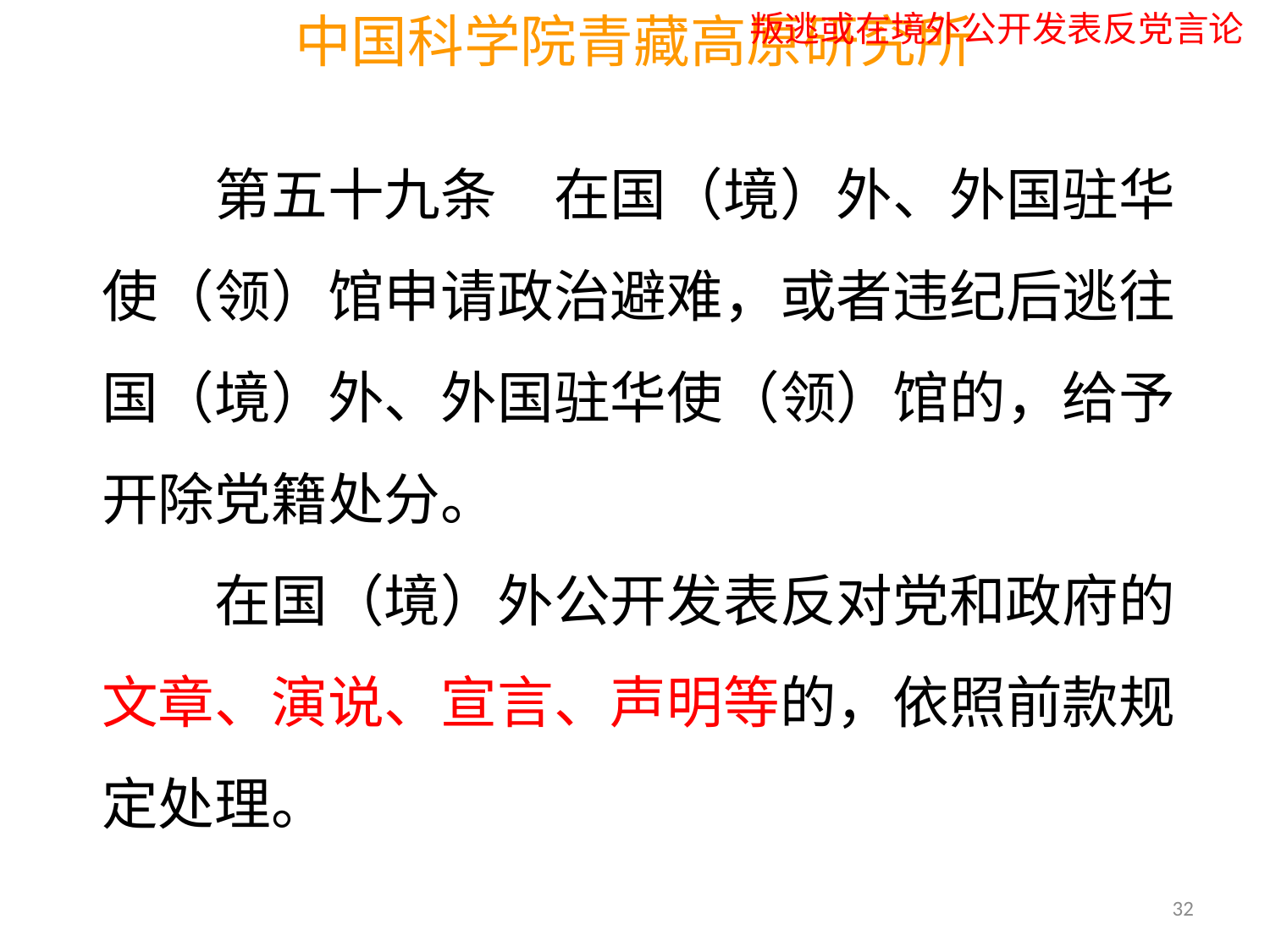

叛逃或在境外公开发表反党言论
　　第五十九条　在国（境）外、外国驻华使（领）馆申请政治避难，或者违纪后逃往国（境）外、外国驻华使（领）馆的，给予开除党籍处分。
　　在国（境）外公开发表反对党和政府的文章、演说、宣言、声明等的，依照前款规定处理。
32